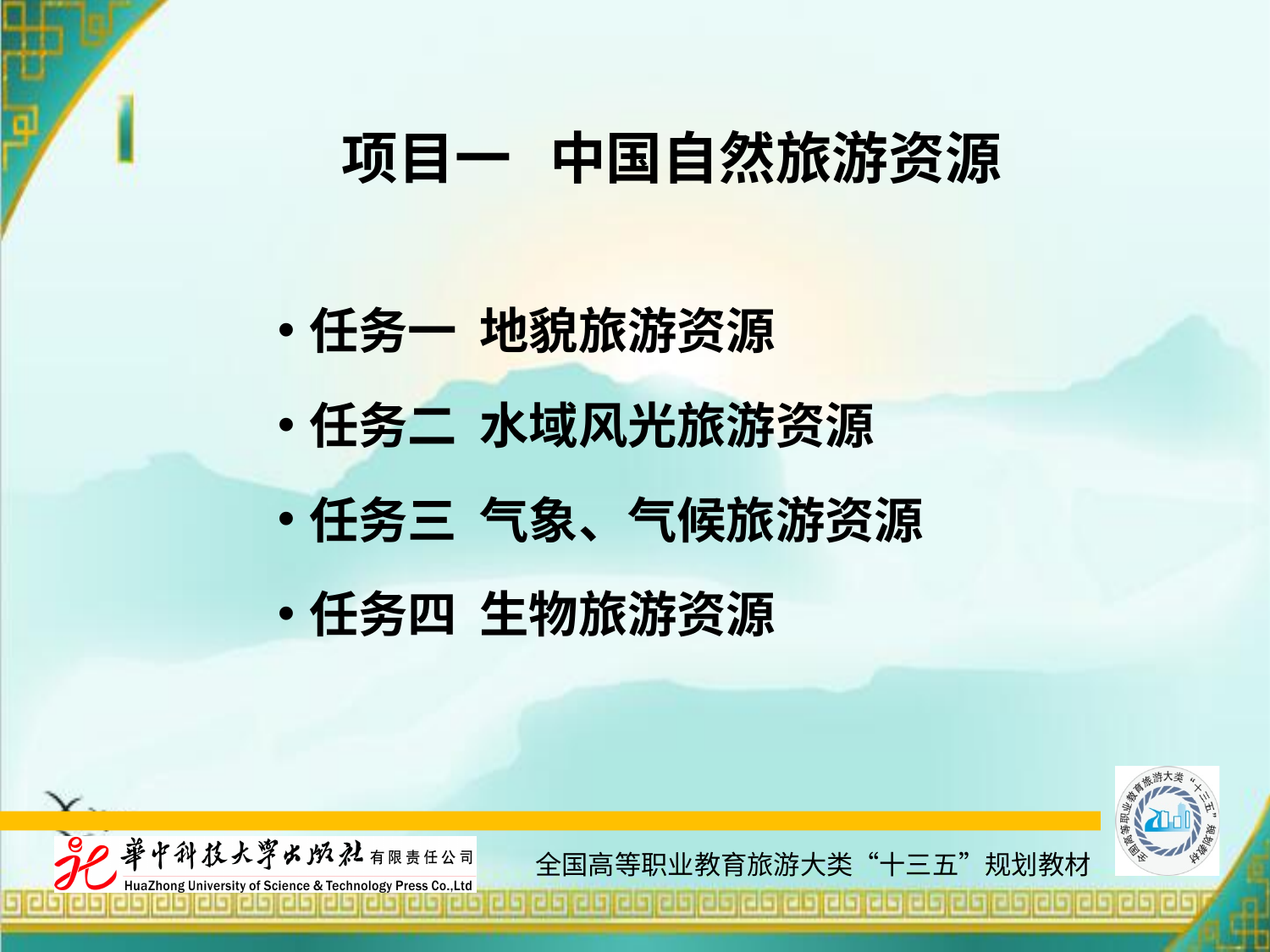

# 项目一   中国自然旅游资源
任务一  地貌旅游资源
任务二  水域风光旅游资源
任务三  气象、气候旅游资源
任务四  生物旅游资源